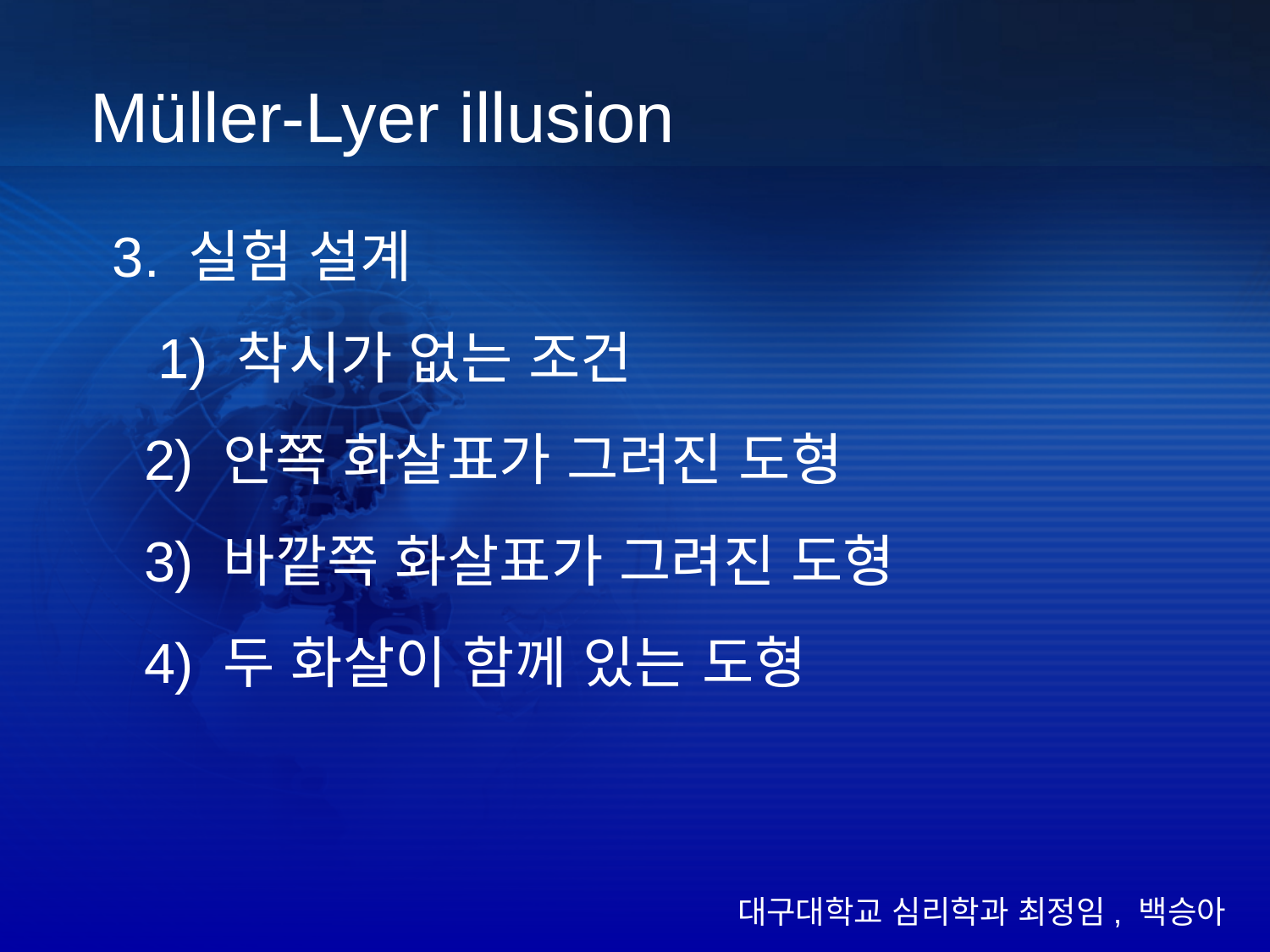

Müller-Lyer illusion
3. 실험 설계
  1) 착시가 없는 조건
  2) 안쪽 화살표가 그려진 도형
  3) 바깥쪽 화살표가 그려진 도형
  4) 두 화살이 함께 있는 도형
대구대학교 심리학과 최정임, 백승아